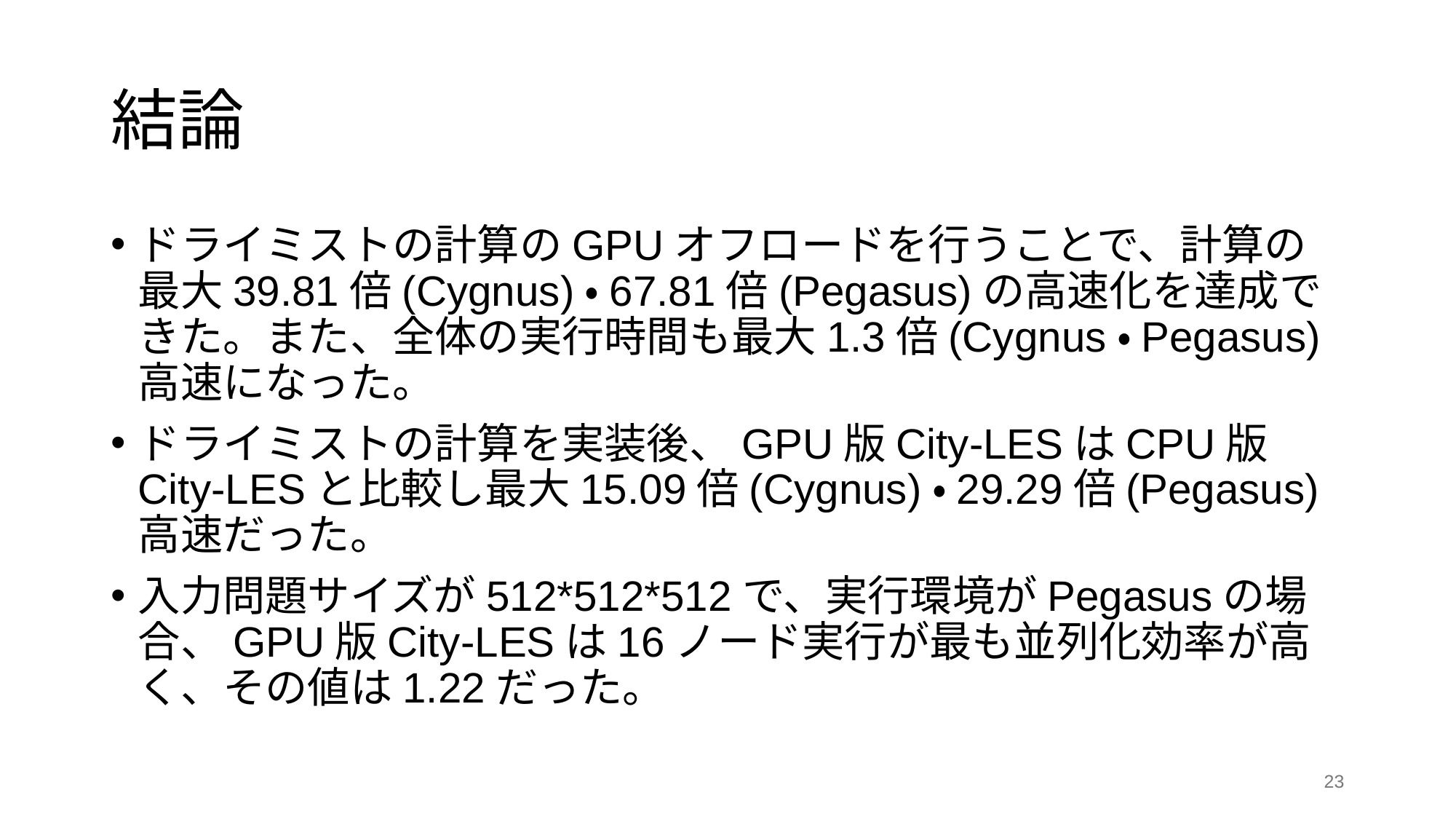

# 結論
ドライミストの計算のGPUオフロードを行うことで、計算の
最大39.81倍(Cygnus)・67.81倍(Pegasus)の高速化を達成できた。また、全体の実行時間も最大1.3倍(Cygnus・Pegasus)高速になった。
ドライミストの計算を実装後、GPU版City-LESはCPU版City-LESと比較し最大15.09倍(Cygnus)・29.29倍(Pegasus)高速だった。
入力問題サイズが512*512*512で、実行環境がPegasusの場合、GPU版City-LESは16ノード実行が最も並列化効率が高く、その値は1.22だった。

23